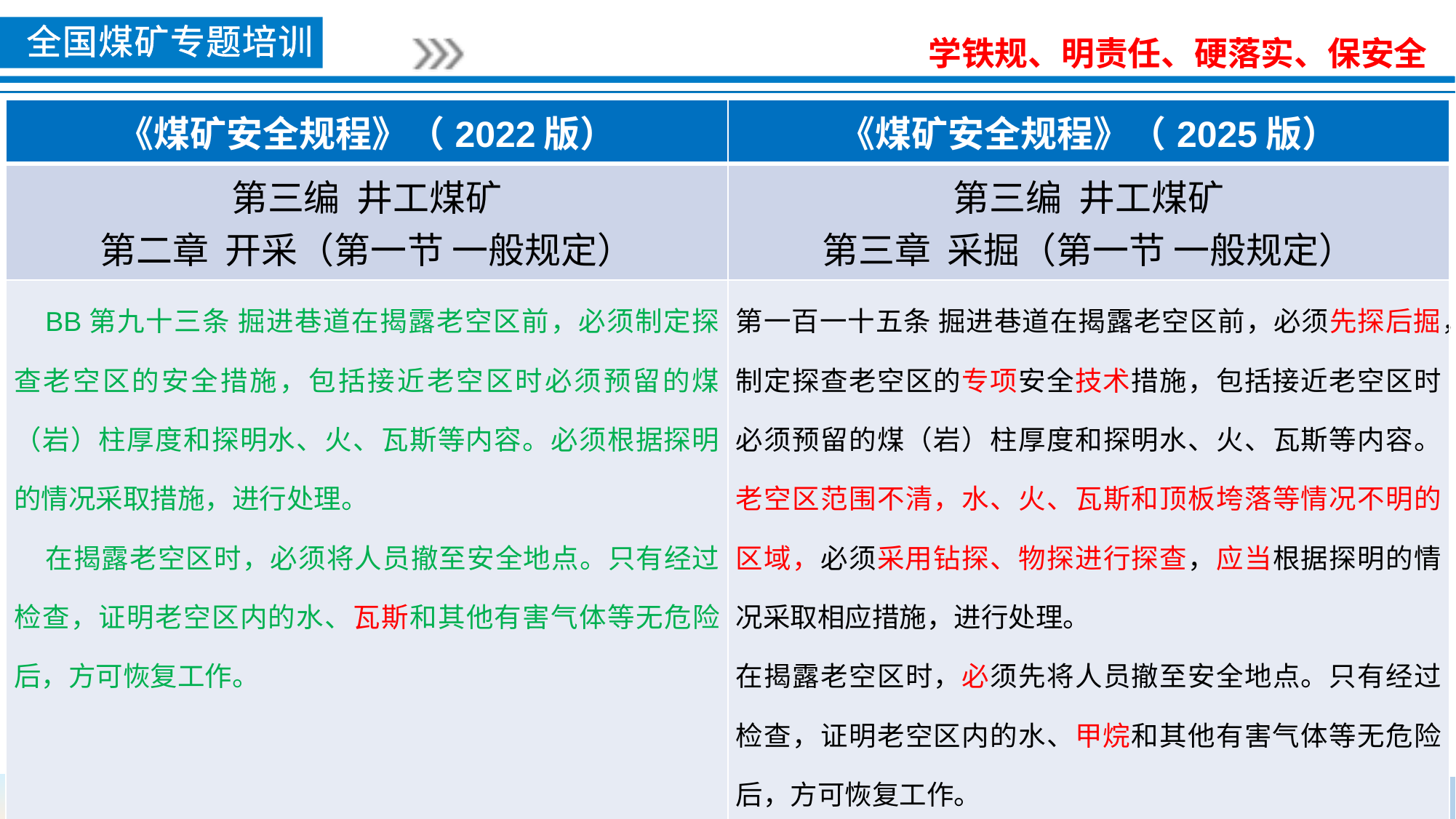

| 《煤矿安全规程》（2022版） | 《煤矿安全规程》（2025版） |
| --- | --- |
| 第三编 井工煤矿 第二章 开采（第一节 一般规定） | 第三编 井工煤矿 第三章 采掘（第一节 一般规定） |
| BB第九十三条 掘进巷道在揭露老空区前，必须制定探查老空区的安全措施，包括接近老空区时必须预留的煤（岩）柱厚度和探明水、火、瓦斯等内容。必须根据探明的情况采取措施，进行处理。 在揭露老空区时，必须将人员撤至安全地点。只有经过检查，证明老空区内的水、瓦斯和其他有害气体等无危险后，方可恢复工作。 | 第一百一十五条 掘进巷道在揭露老空区前，必须先探后掘，制定探查老空区的专项安全技术措施，包括接近老空区时必须预留的煤（岩）柱厚度和探明水、火、瓦斯等内容。老空区范围不清，水、火、瓦斯和顶板垮落等情况不明的区域，必须采用钻探、物探进行探查，应当根据探明的情况采取相应措施，进行处理。 在揭露老空区时，必须先将人员撤至安全地点。只有经过检查，证明老空区内的水、甲烷和其他有害气体等无危险后，方可恢复工作。 |